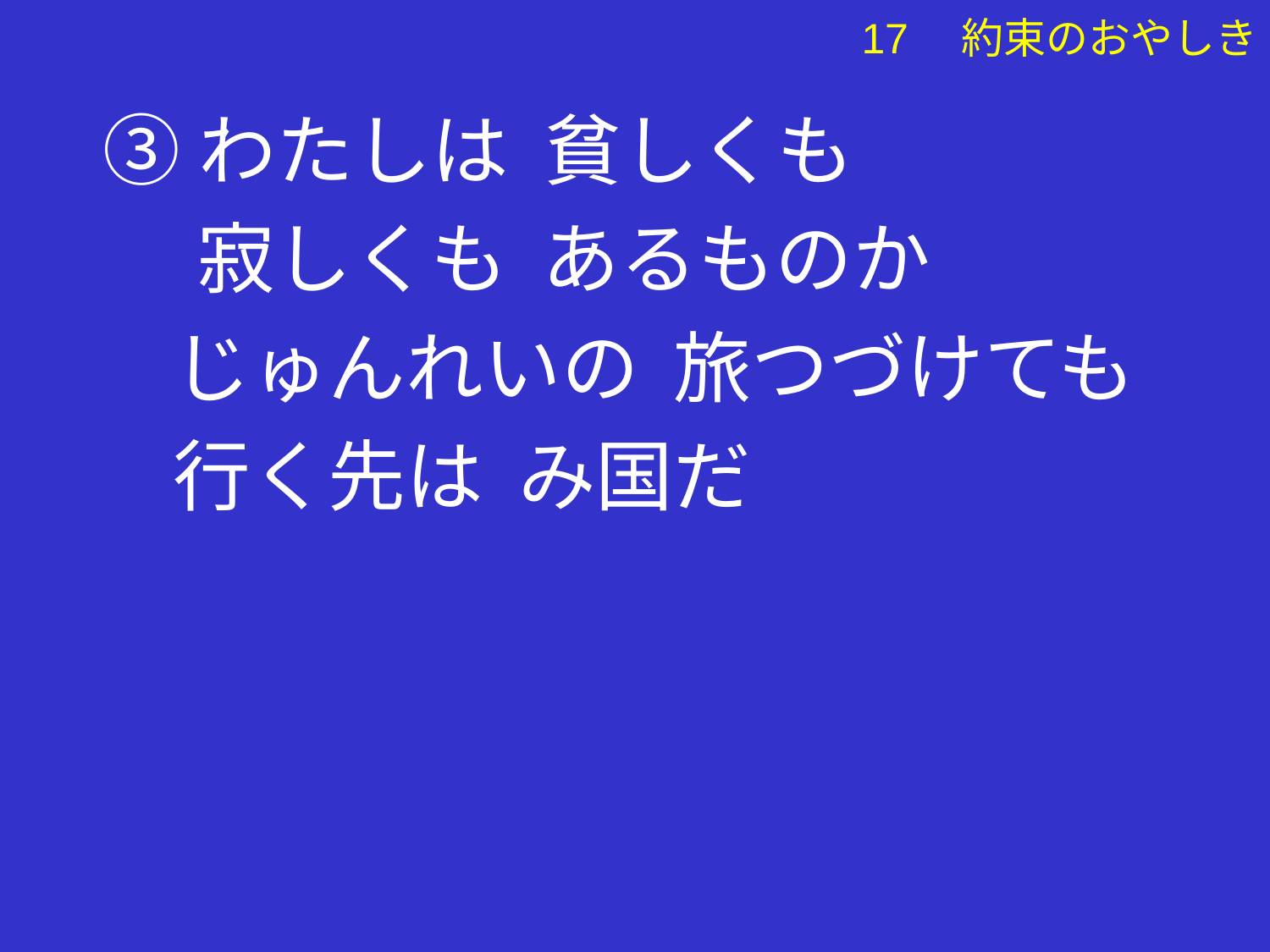

# ③わたしは  貧しくも
　 寂しくも  あるものか
   じゅんれいの  旅つづけても
   行く先は  み国だ

17　約束のおやしき